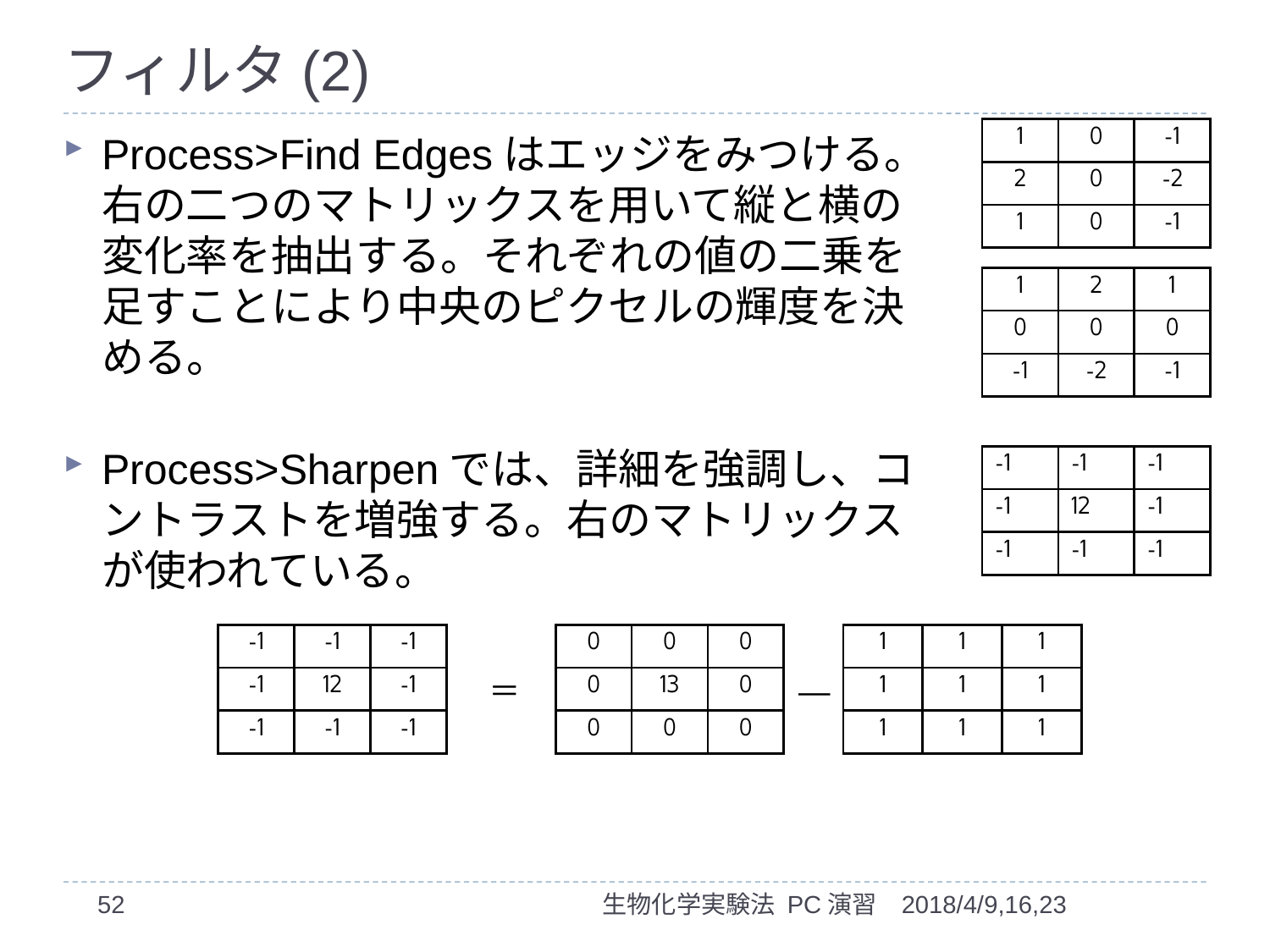

# フィルタ(2)
| 1 | 0 | -1 |
| --- | --- | --- |
| 2 | 0 | -2 |
| 1 | 0 | -1 |
Process>Find Edgesはエッジをみつける。右の二つのマトリックスを用いて縦と横の変化率を抽出する。それぞれの値の二乗を足すことにより中央のピクセルの輝度を決める。
Process>Sharpenでは、詳細を強調し、コントラストを増強する。右のマトリックスが使われている。
| 1 | 2 | 1 |
| --- | --- | --- |
| 0 | 0 | 0 |
| -1 | -2 | -1 |
| -1 | -1 | -1 |
| --- | --- | --- |
| -1 | 12 | -1 |
| -1 | -1 | -1 |
| -1 | -1 | -1 |
| --- | --- | --- |
| -1 | 12 | -1 |
| -1 | -1 | -1 |
| 0 | 0 | 0 |
| --- | --- | --- |
| 0 | 13 | 0 |
| 0 | 0 | 0 |
| 1 | 1 | 1 |
| --- | --- | --- |
| 1 | 1 | 1 |
| 1 | 1 | 1 |
＝
―
52
生物化学実験法 PC演習
2018/4/9,16,23